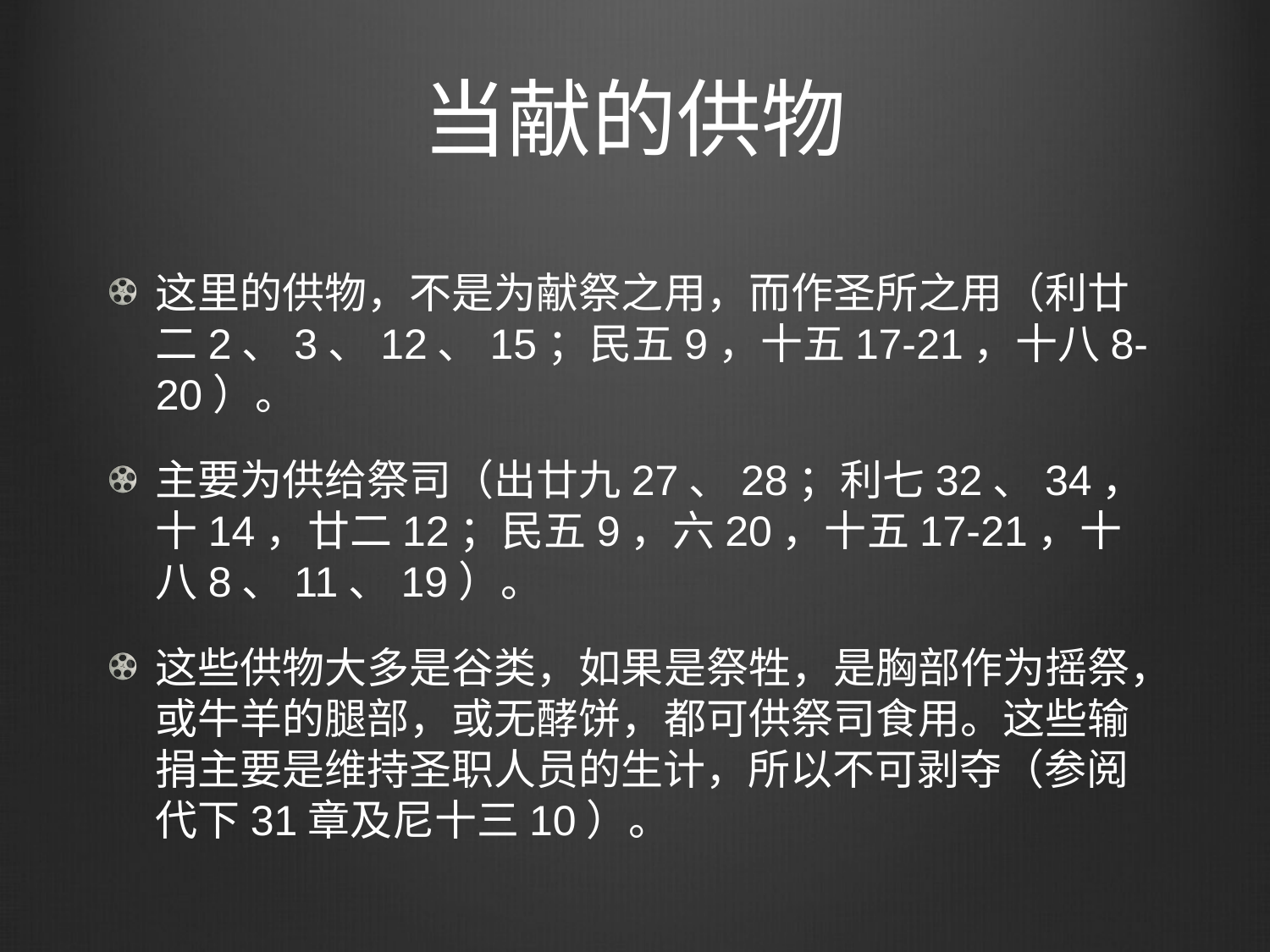

# 当献的供物
这里的供物，不是为献祭之用，而作圣所之用（利廿二2、3、12、15；民五9，十五17-21，十八8-20）。
主要为供给祭司（出廿九27、28；利七32、34，十14，廿二12；民五9，六20，十五17-21，十八8、11、19）。
这些供物大多是谷类，如果是祭牲，是胸部作为摇祭，或牛羊的腿部，或无酵饼，都可供祭司食用。这些输捐主要是维持圣职人员的生计，所以不可剥夺（参阅代下31章及尼十三10）。